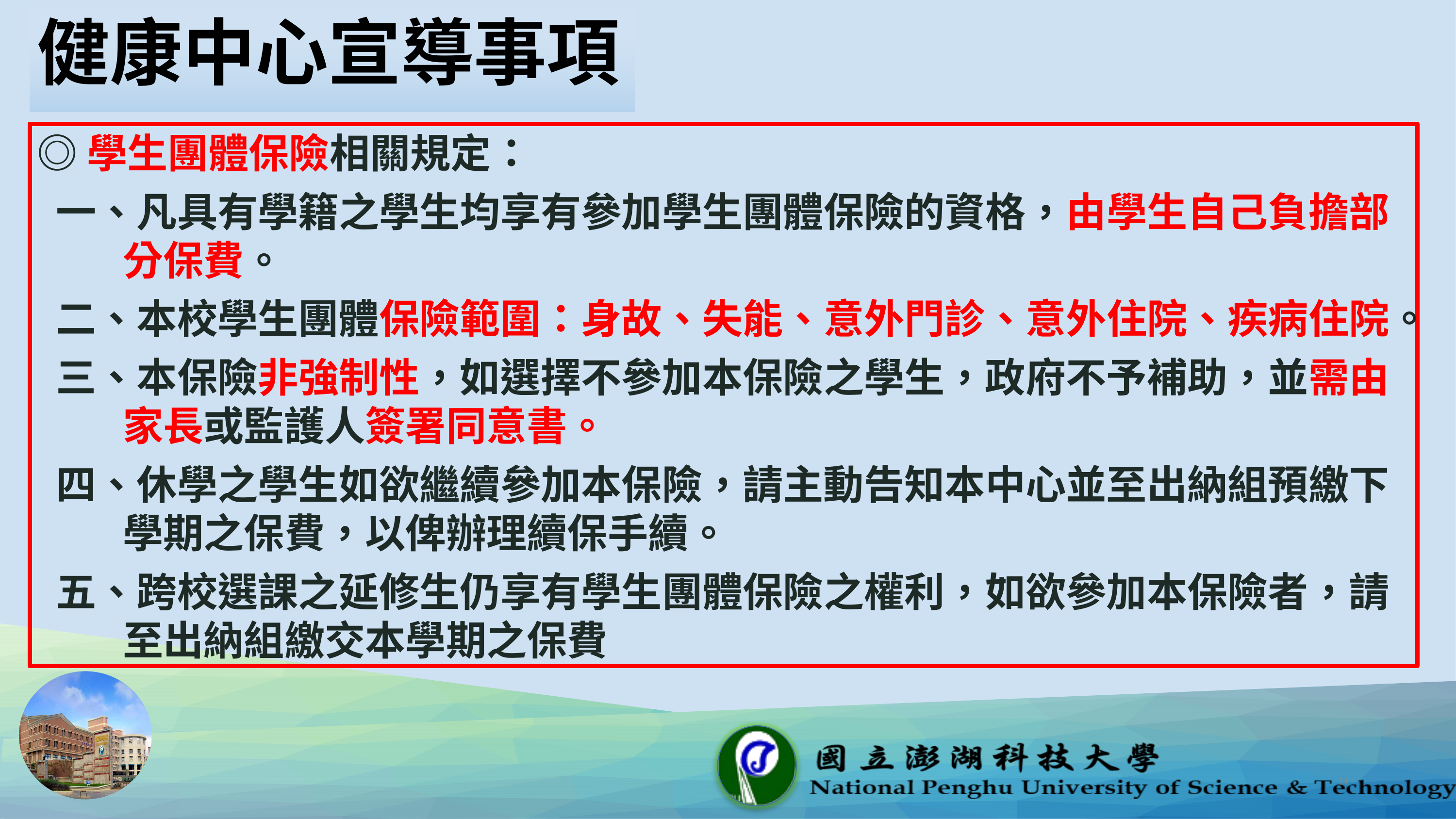

# 健康中心宣導事項
◎學生團體保險相關規定：
 一、凡具有學籍之學生均享有參加學生團體保險的資格，由學生自己負擔部分保費。
 二、本校學生團體保險範圍：身故、失能、意外門診、意外住院、疾病住院。
 三、本保險非強制性，如選擇不參加本保險之學生，政府不予補助，並需由家長或監護人簽署同意書。
 四、休學之學生如欲繼續參加本保險，請主動告知本中心並至出納組預繳下學期之保費，以俾辦理續保手續。
 五、跨校選課之延修生仍享有學生團體保險之權利，如欲參加本保險者，請至出納組繳交本學期之保費
14